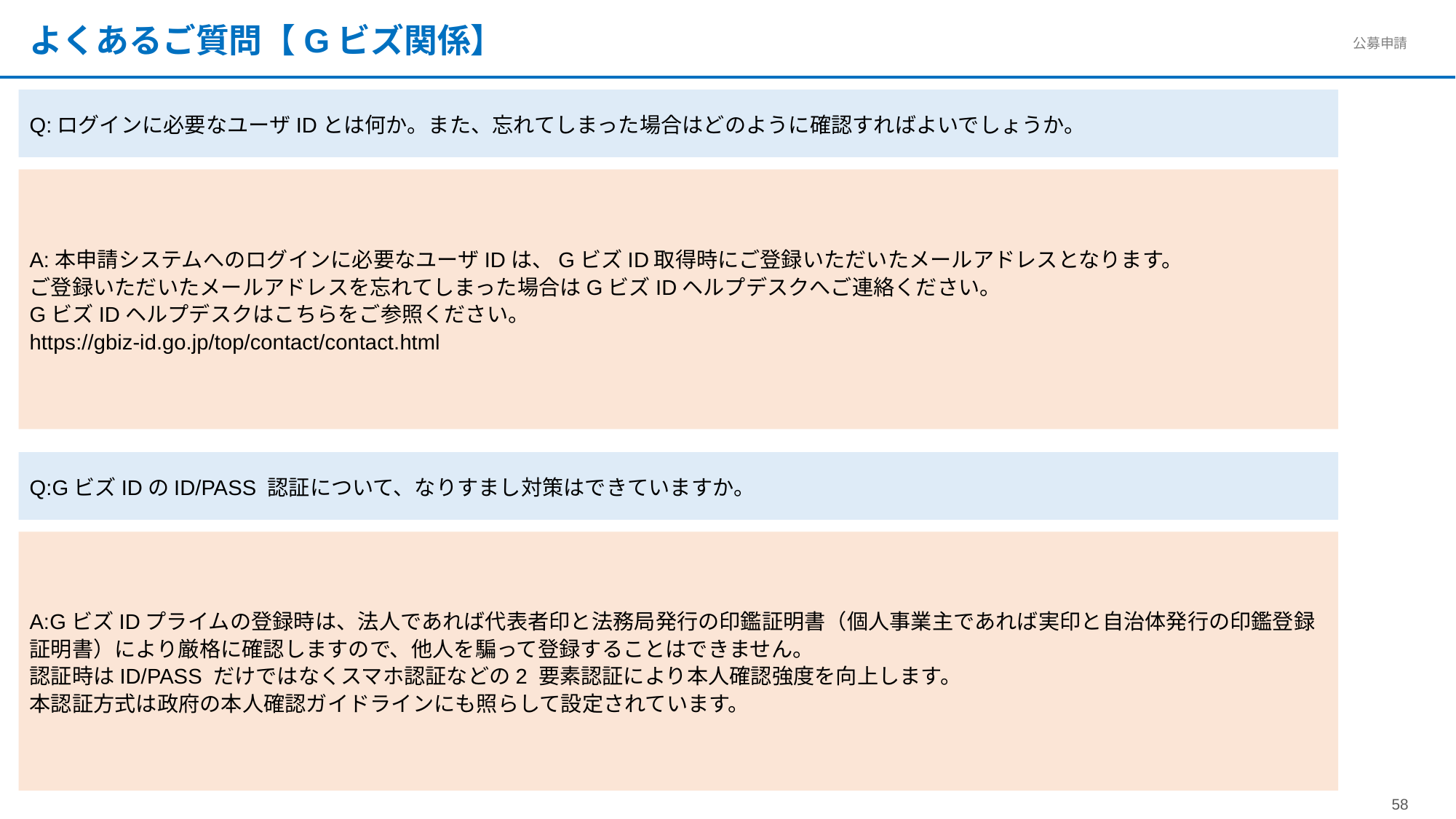

よくあるご質問【Gビズ関係】
Q:ログインに必要なユーザIDとは何か。また、忘れてしまった場合はどのように確認すればよいでしょうか。
A:本申請システムへのログインに必要なユーザIDは、GビズID取得時にご登録いただいたメールアドレスとなります。
ご登録いただいたメールアドレスを忘れてしまった場合はGビズIDヘルプデスクへご連絡ください。
GビズIDヘルプデスクはこちらをご参照ください。
https://gbiz-id.go.jp/top/contact/contact.html
Q:GビズIDのID/PASS 認証について、なりすまし対策はできていますか。
A:GビズIDプライムの登録時は、法人であれば代表者印と法務局発行の印鑑証明書（個人事業主であれば実印と自治体発行の印鑑登録証明書）により厳格に確認しますので、他人を騙って登録することはできません。
認証時はID/PASS だけではなくスマホ認証などの2 要素認証により本人確認強度を向上します。
本認証方式は政府の本人確認ガイドラインにも照らして設定されています。